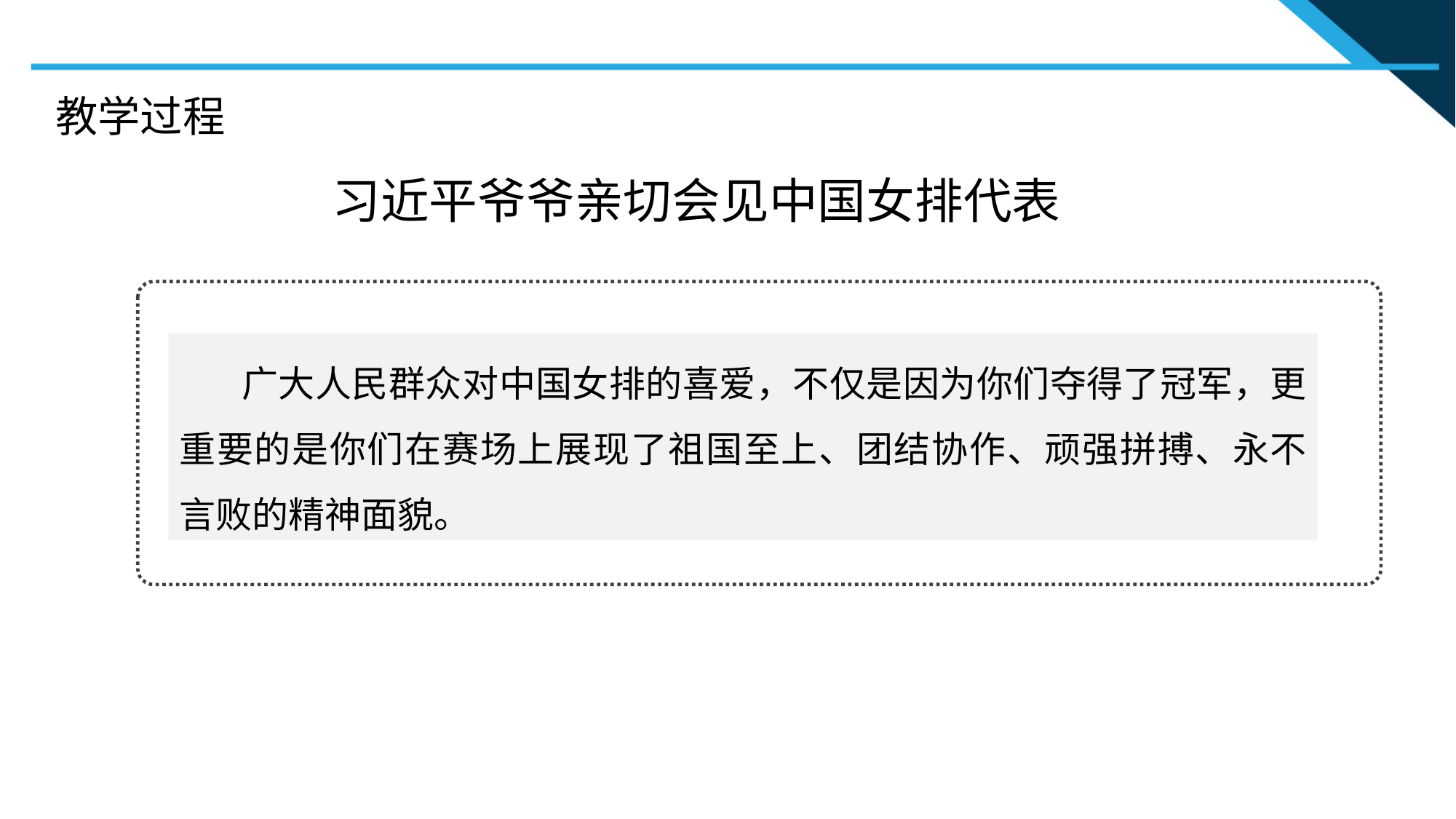

教学过程
习近平爷爷亲切会见中国女排代表

  广大人民群众对中国女排的喜爱，不仅是因为你们夺得了冠军，更重要的是你们在赛场上展现了祖国至上、团结协作、顽强拼搏、永不言败的精神面貌。